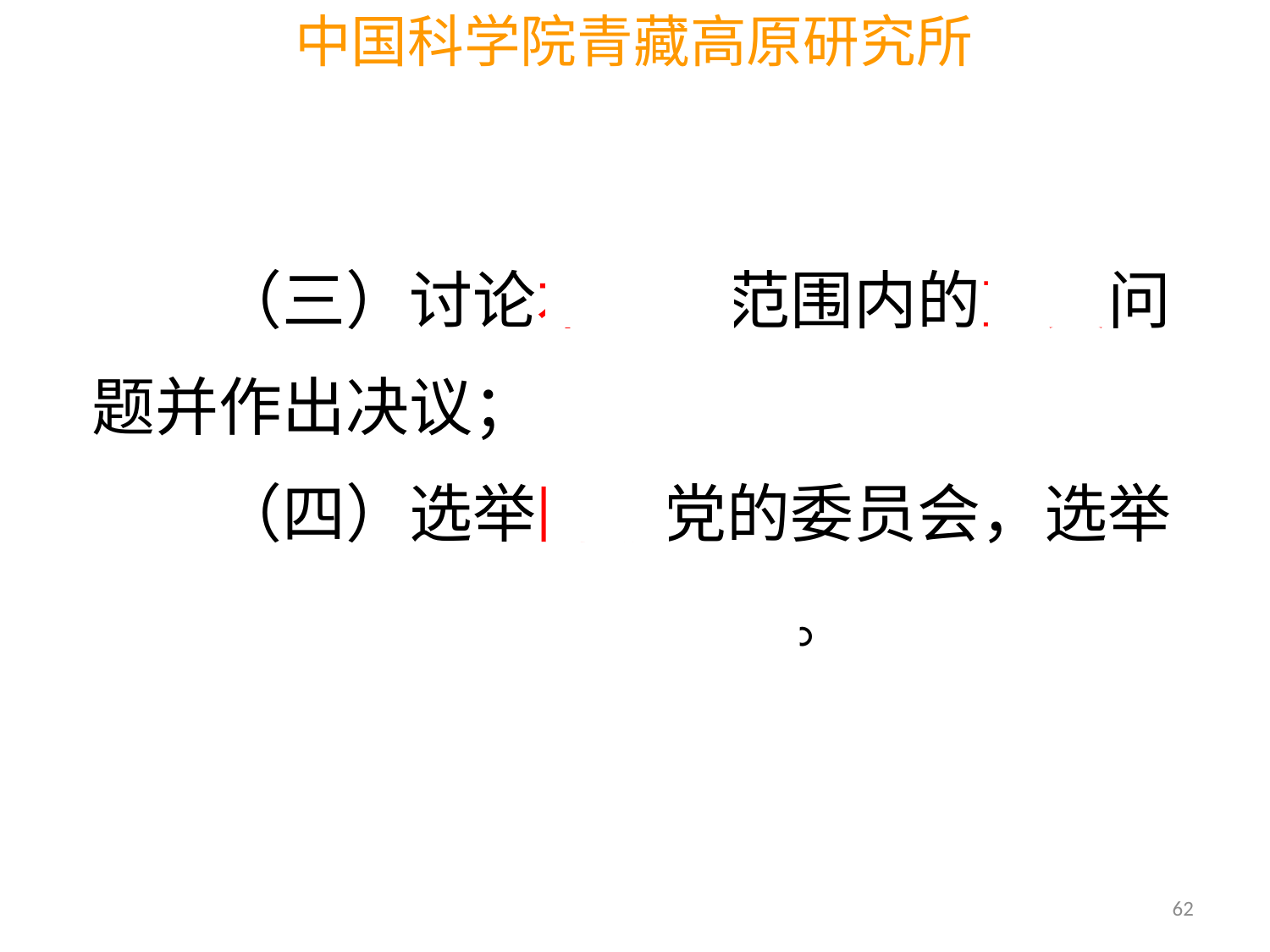

# （三）讨论本地区范围内的重大问题并作出决议； 　　（四）选举同级党的委员会，选举同级党的纪律检查委员会。

62